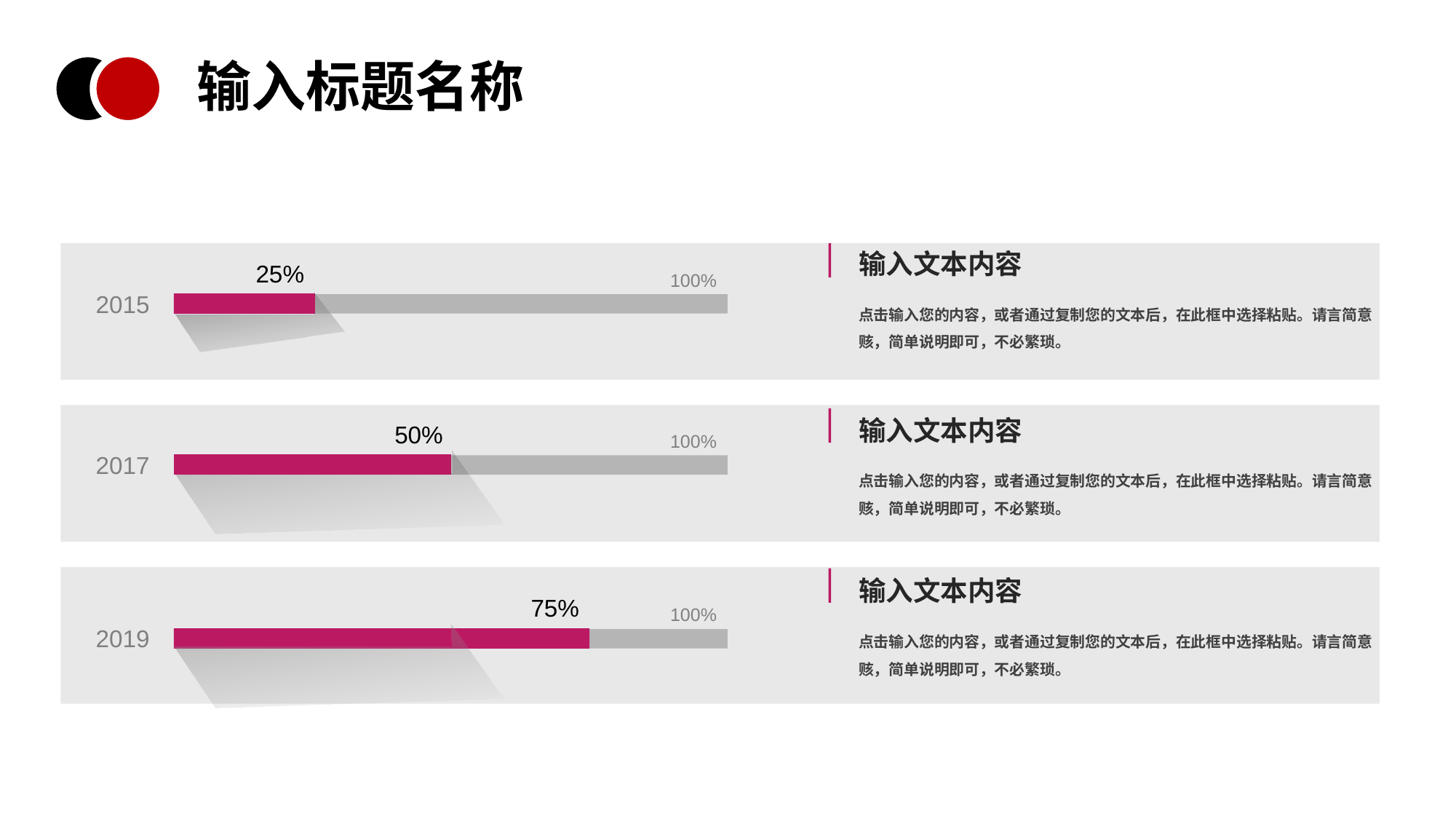

输入标题名称

输入文本内容
25%
100%
2015

点击输入您的内容，或者通过复制您的文本后，在此框中选择粘贴。请言简意赅，简单说明即可，不必繁琐。

输入文本内容
50%
100%
2017

点击输入您的内容，或者通过复制您的文本后，在此框中选择粘贴。请言简意赅，简单说明即可，不必繁琐。

输入文本内容
75%
100%
2019

点击输入您的内容，或者通过复制您的文本后，在此框中选择粘贴。请言简意赅，简单说明即可，不必繁琐。